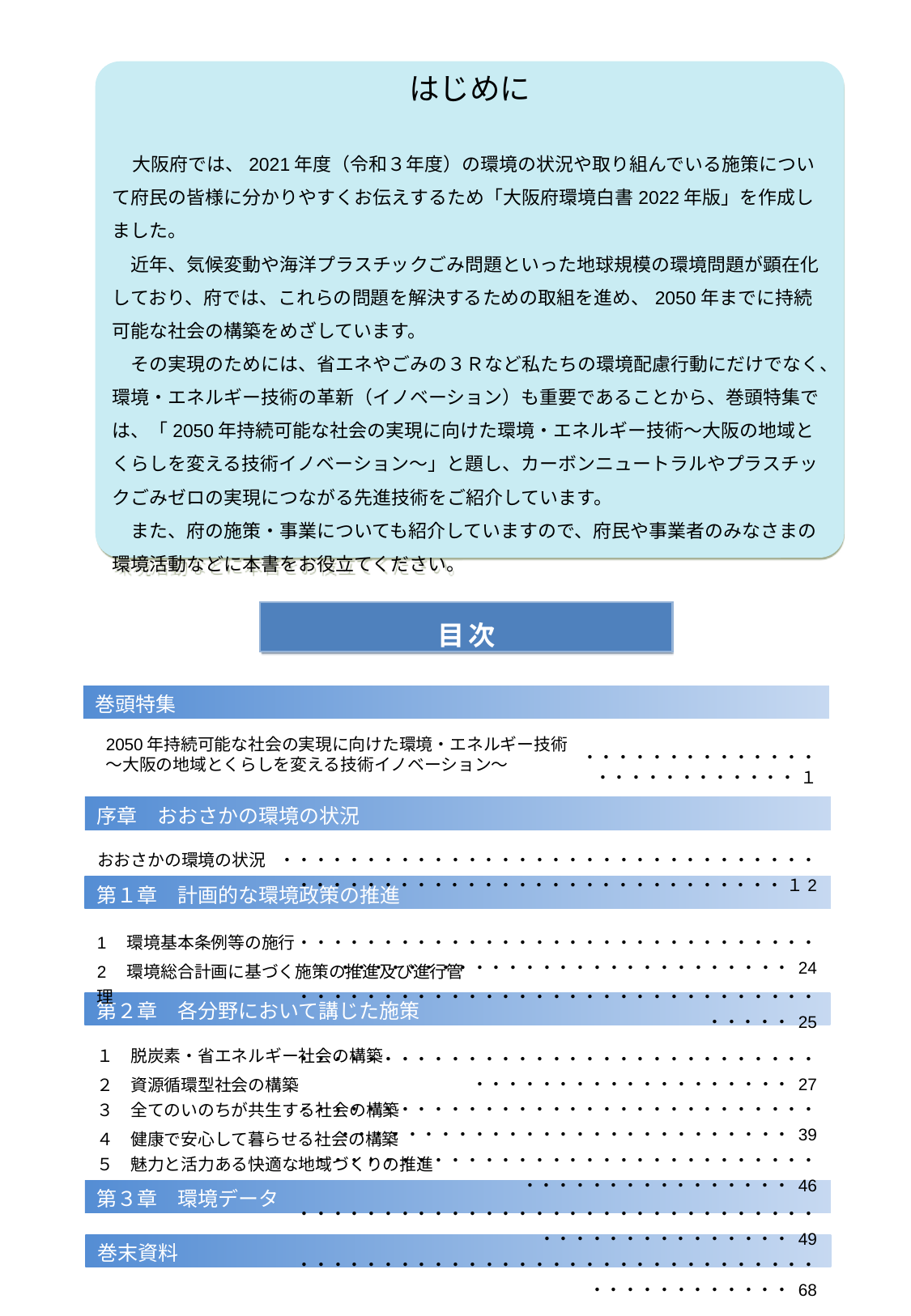

はじめに

　大阪府では、2021年度（令和３年度）の環境の状況や取り組んでいる施策について府民の皆様に分かりやすくお伝えするため「大阪府環境白書2022年版」を作成しました。
　近年、気候変動や海洋プラスチックごみ問題といった地球規模の環境問題が顕在化しており、府では、これらの問題を解決するための取組を進め、2050年までに持続可能な社会の構築をめざしています。
　その実現のためには、省エネやごみの３Ｒなど私たちの環境配慮行動にだけでなく、環境・エネルギー技術の革新（イノベーション）も重要であることから、巻頭特集では、「2050年持続可能な社会の実現に向けた環境・エネルギー技術～大阪の地域とくらしを変える技術イノベーション～」と題し、カーボンニュートラルやプラスチックごみゼロの実現につながる先進技術をご紹介しています。
　また、府の施策・事業についても紹介していますので、府民や事業者のみなさまの環境活動などに本書をお役立てください。
目次
巻頭特集
2050年持続可能な社会の実現に向けた環境・エネルギー技術
～大阪の地域とくらしを変える技術イノベーション～
・・・・・・・・・・・・・・・・・・・・・・・・・・ １

序章　おおさかの環境の状況
おおさかの環境の状況
第１章　計画的な環境政策の推進
第２章　各分野において講じた施策
１　脱炭素・省エネルギー社会の構築
２　資源循環型社会の構築
３　全てのいのちが共生する社会の構築
４　健康で安心して暮らせる社会の構築
５　魅力と活力ある快適な地域づくりの推進
・・・・・・・・・・・・・・・・・・・・・・・・・・・・・・・・・・・・・・・・・・・・・・・・・・・・・・・・・・・・・ １2
・・・・・・・・・・・・・・・・・・・・・・・・・・・・・・・・・・・・・・・・・・・・・・・・・・・・・・・・・・ 24
・・・・・・・・・・・・・・・・・・・・・・・・・・・・・・・・・・・・ 25
1　環境基本条例等の施行
2　環境総合計画に基づく施策の推進及び進行管理
・・・・・・・・・・・・・・・・・・・・・・・・・・・・・・・・・・・・・・・・・・・・・・・・・・ 27
・・・・・・・・・・・・・・・・・・・・・・・・・・・・・・・・・・・・・・・・・・・・・・・・・・・・・・・・・・ 39
　・・・・・・・・・・・・・・・・・・・・・・・・・・・・・・・・・・・・・・・・・・・・・・ 46
・・・・・・・・・・・・・・・・・・・・・・・・・・・・・・・・・・・・・・・・・・・・・・ 49
・・・・・・・・・・・・・・・・・・・・・・・・・・・・・・・・・・・・・・・・・・・ 68
第３章　環境データ
巻末資料